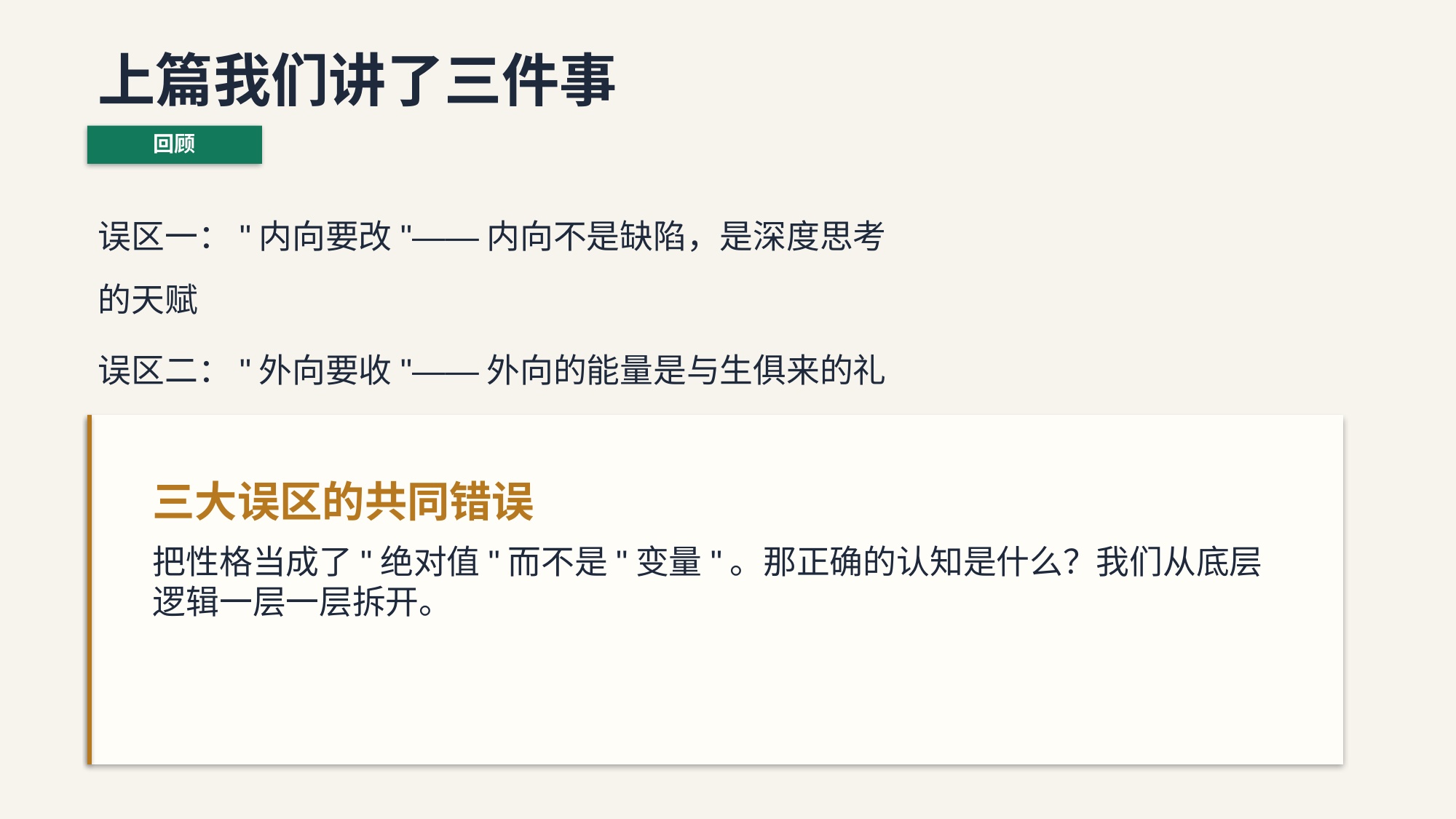

上篇我们讲了三件事

回顾
误区一："内向要改"——内向不是缺陷，是深度思考的天赋
误区二："外向要收"——外向的能量是与生俱来的礼物
误区三："性格可以塑造"——强行改变，会损耗孩子的精气神

三大误区的共同错误
把性格当成了"绝对值"而不是"变量"。那正确的认知是什么？我们从底层逻辑一层一层拆开。